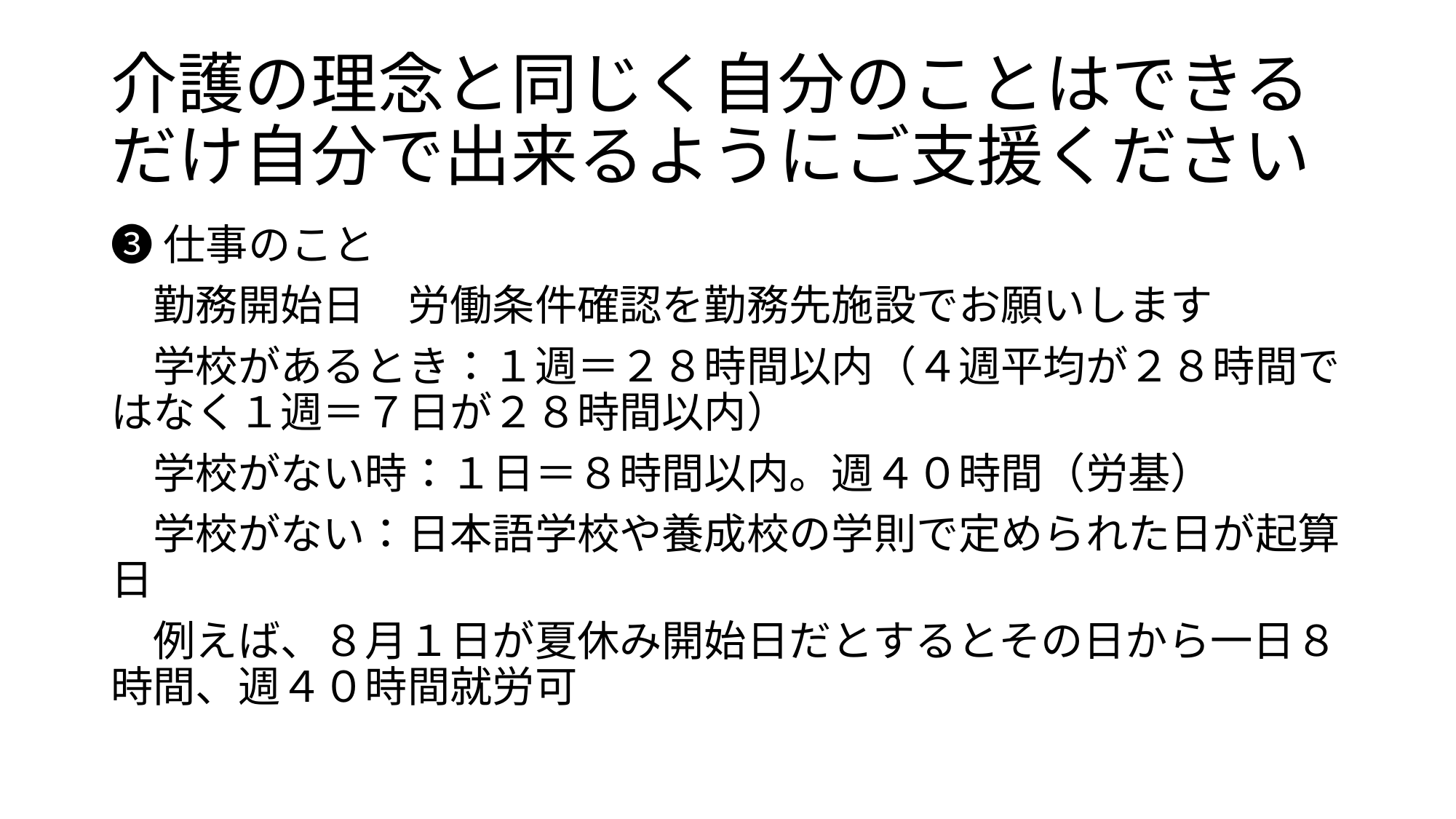

# 介護の理念と同じく自分のことはできるだけ自分で出来るようにご支援ください
❸仕事のこと
　勤務開始日　労働条件確認を勤務先施設でお願いします
　学校があるとき：１週＝２８時間以内（４週平均が２８時間ではなく１週＝７日が２８時間以内）
　学校がない時：１日＝８時間以内。週４０時間（労基）
　学校がない：日本語学校や養成校の学則で定められた日が起算日
　例えば、８月１日が夏休み開始日だとするとその日から一日８時間、週４０時間就労可